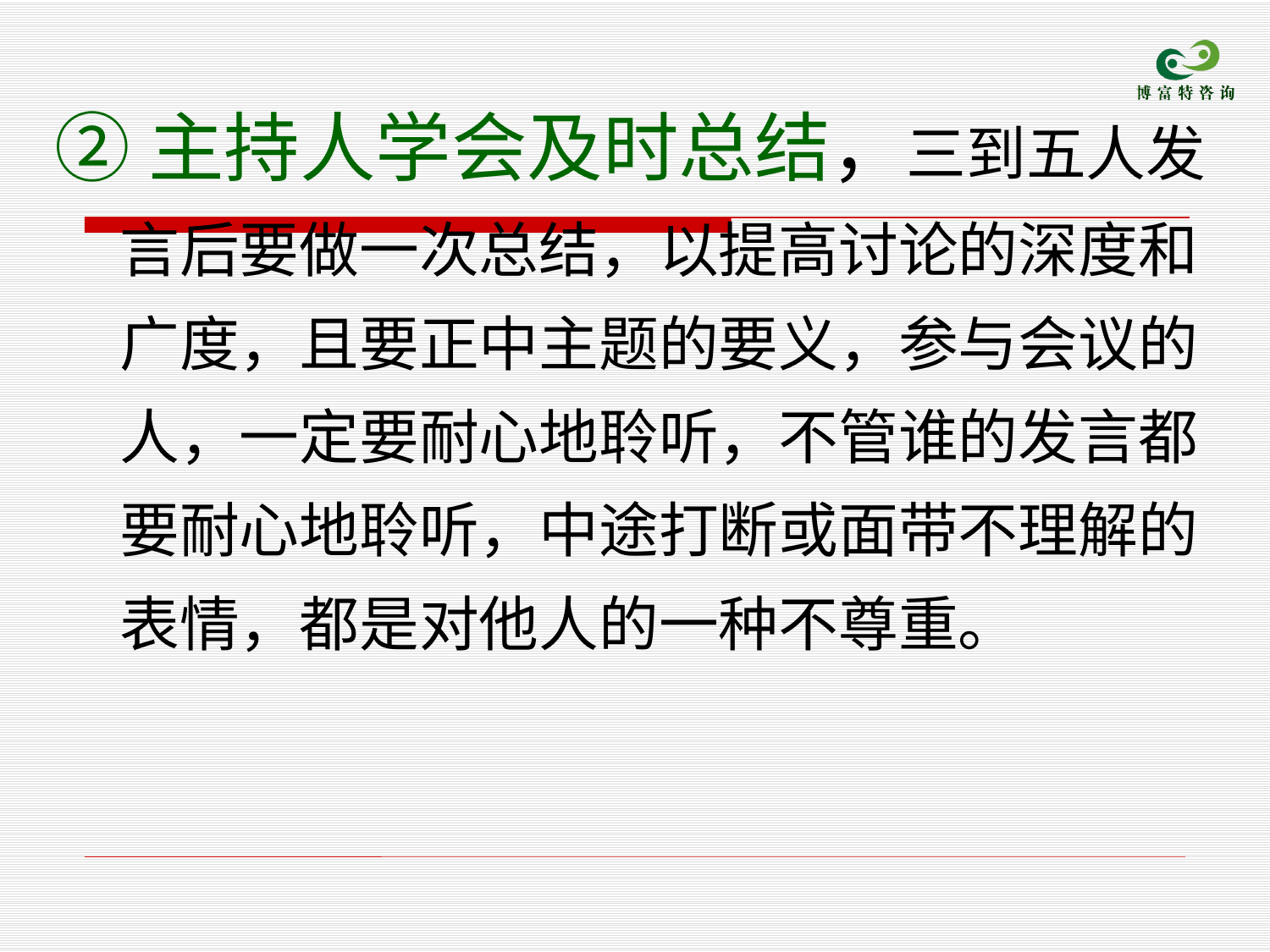

②主持人学会及时总结，三到五人发言后要做一次总结，以提高讨论的深度和广度，且要正中主题的要义，参与会议的人，一定要耐心地聆听，不管谁的发言都要耐心地聆听，中途打断或面带不理解的表情，都是对他人的一种不尊重。
749